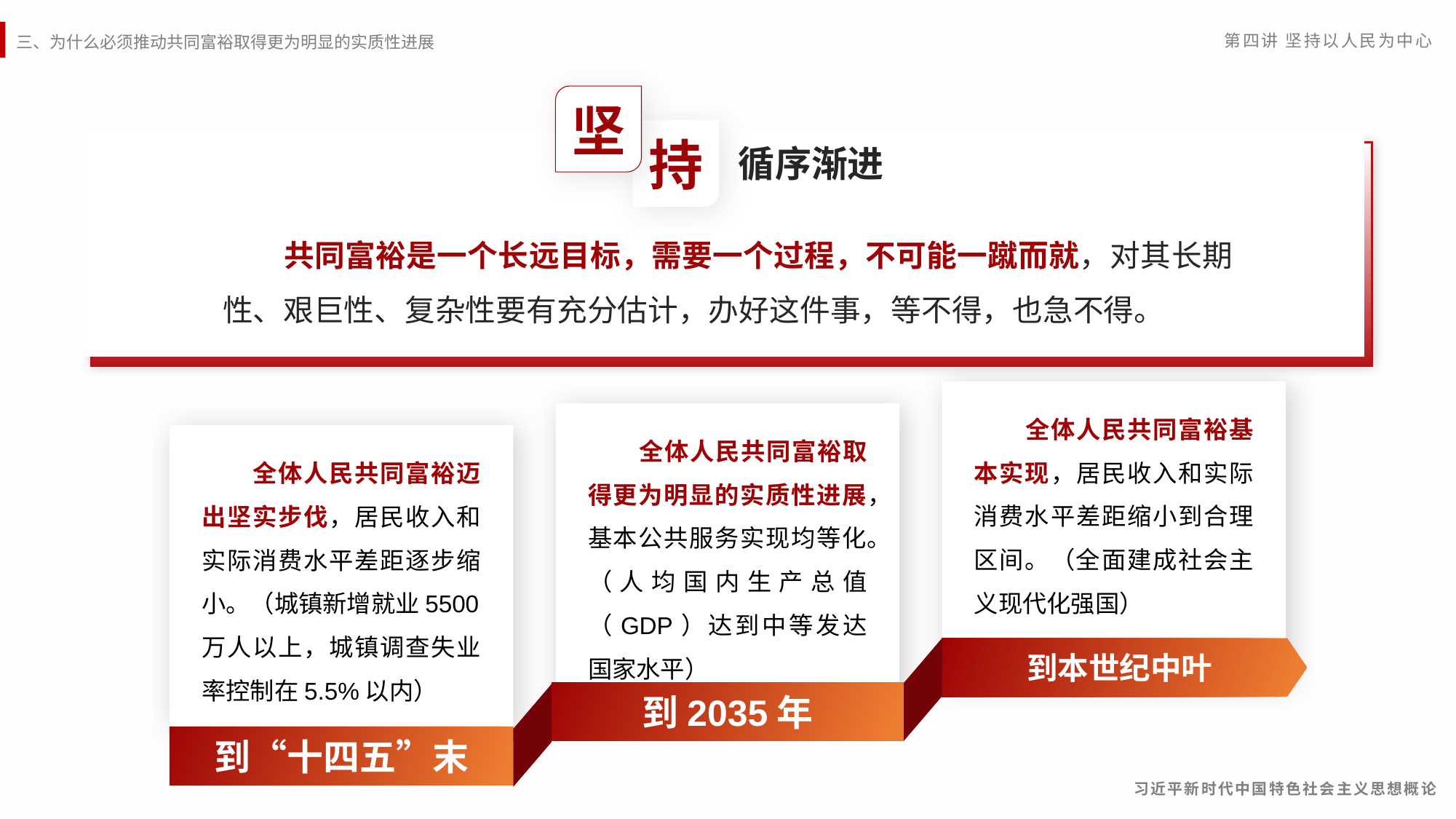

坚
持
循序渐进

　　共同富裕是一个长远目标，需要一个过程，不可能一蹴而就，对其长期性、艰巨性、复杂性要有充分估计，办好这件事，等不得，也急不得。

　　全体人民共同富裕基本实现，居民收入和实际消费水平差距缩小到合理区间。（全面建成社会主义现代化强国）

　　全体人民共同富裕取得更为明显的实质性进展，基本公共服务实现均等化。（人均国内生产总值（GDP）达到中等发达国家水平）

　　全体人民共同富裕迈出坚实步伐，居民收入和实际消费水平差距逐步缩小。（城镇新增就业5500万人以上，城镇调查失业率控制在5.5%以内）
到本世纪中叶

到2035年

到“十四五”末